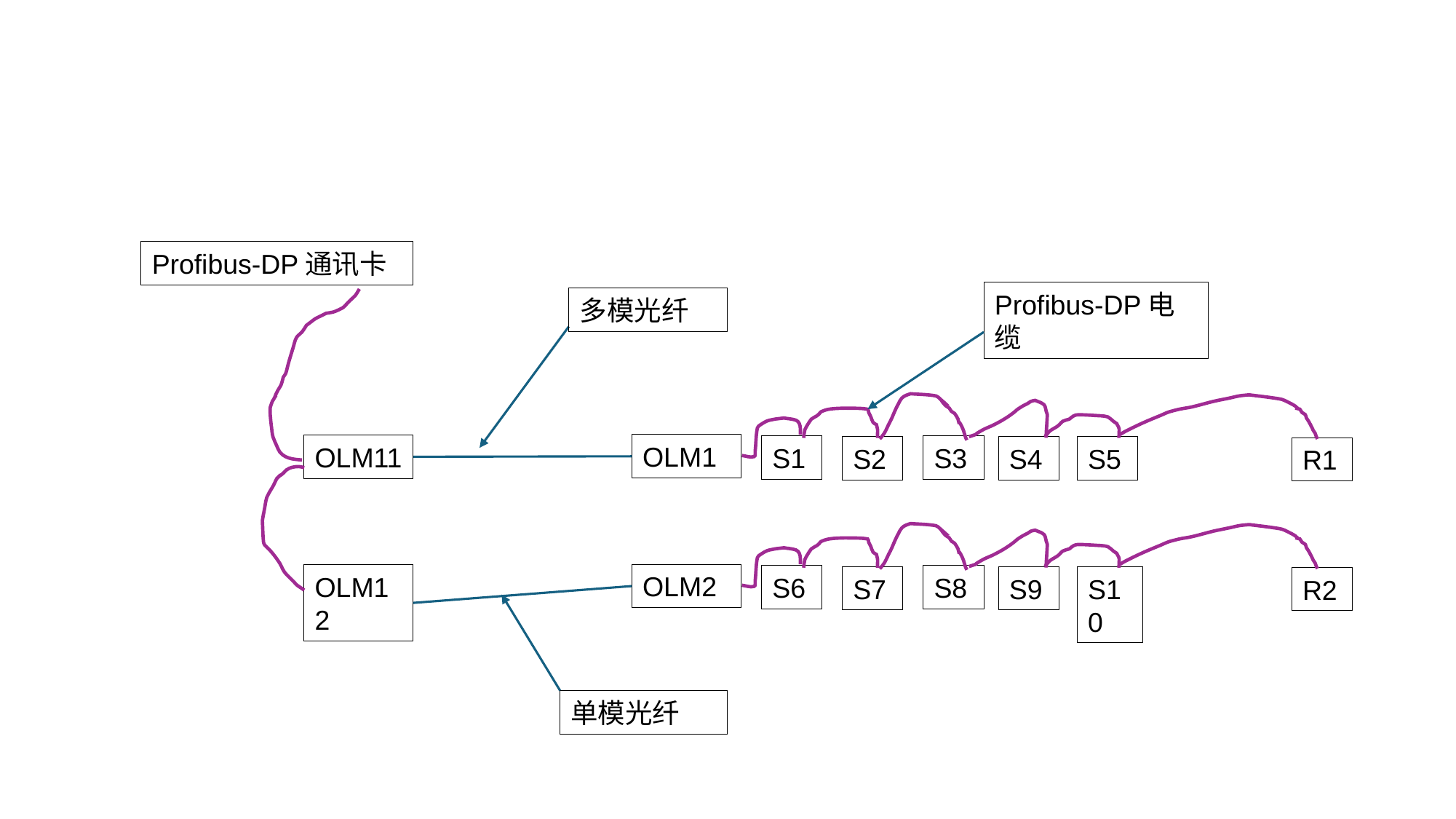

Profibus-DP通讯卡
Profibus-DP电缆
多模光纤

OLM1
OLM11
S1
S3
S2
S4
S5
R1

OLM2
OLM12
S6
S8
S7
S9
S10
R2
单模光纤